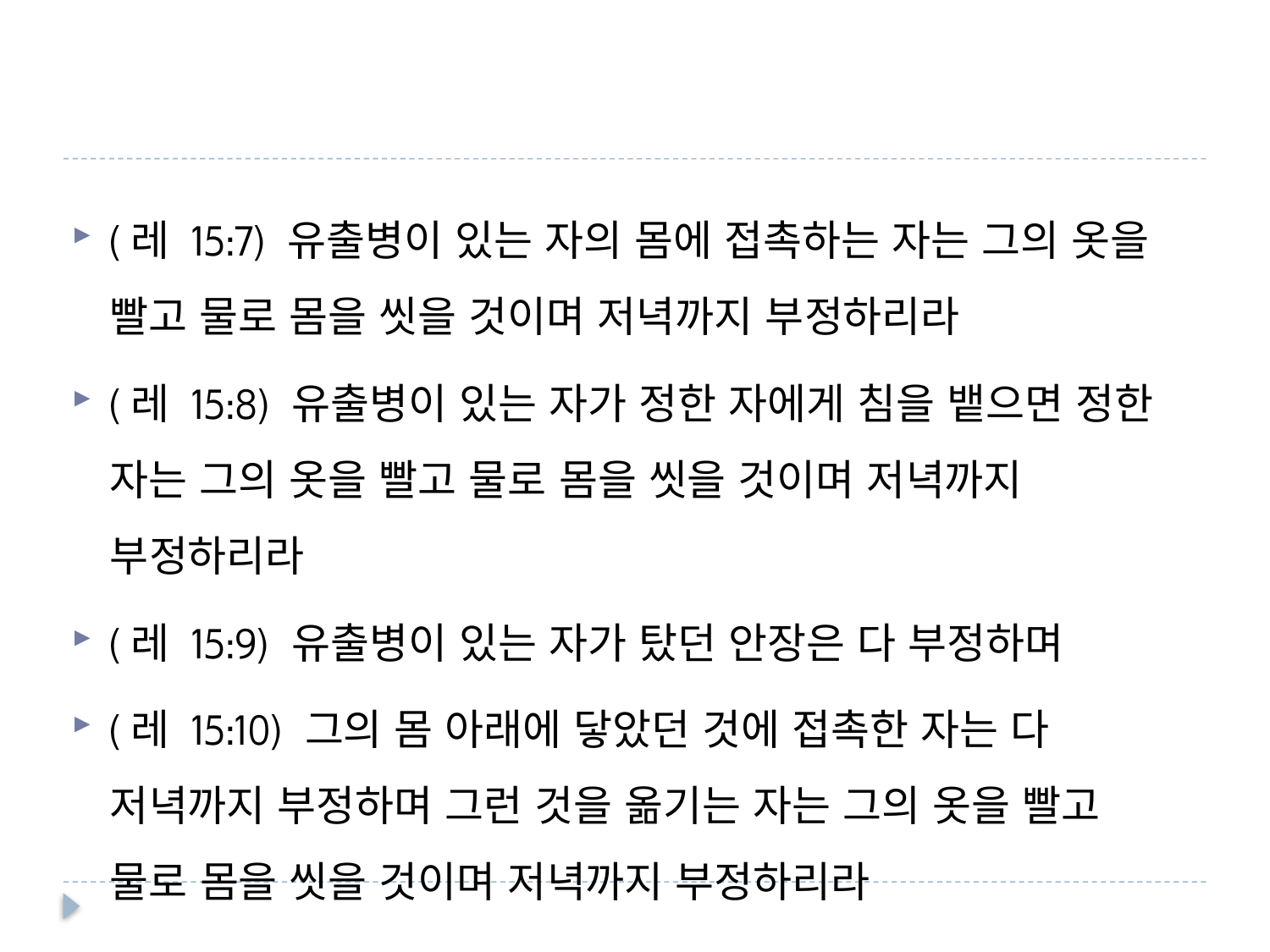

#
(레 15:7) 유출병이 있는 자의 몸에 접촉하는 자는 그의 옷을 빨고 물로 몸을 씻을 것이며 저녁까지 부정하리라
(레 15:8) 유출병이 있는 자가 정한 자에게 침을 뱉으면 정한 자는 그의 옷을 빨고 물로 몸을 씻을 것이며 저녁까지 부정하리라
(레 15:9) 유출병이 있는 자가 탔던 안장은 다 부정하며
(레 15:10) 그의 몸 아래에 닿았던 것에 접촉한 자는 다 저녁까지 부정하며 그런 것을 옮기는 자는 그의 옷을 빨고 물로 몸을 씻을 것이며 저녁까지 부정하리라